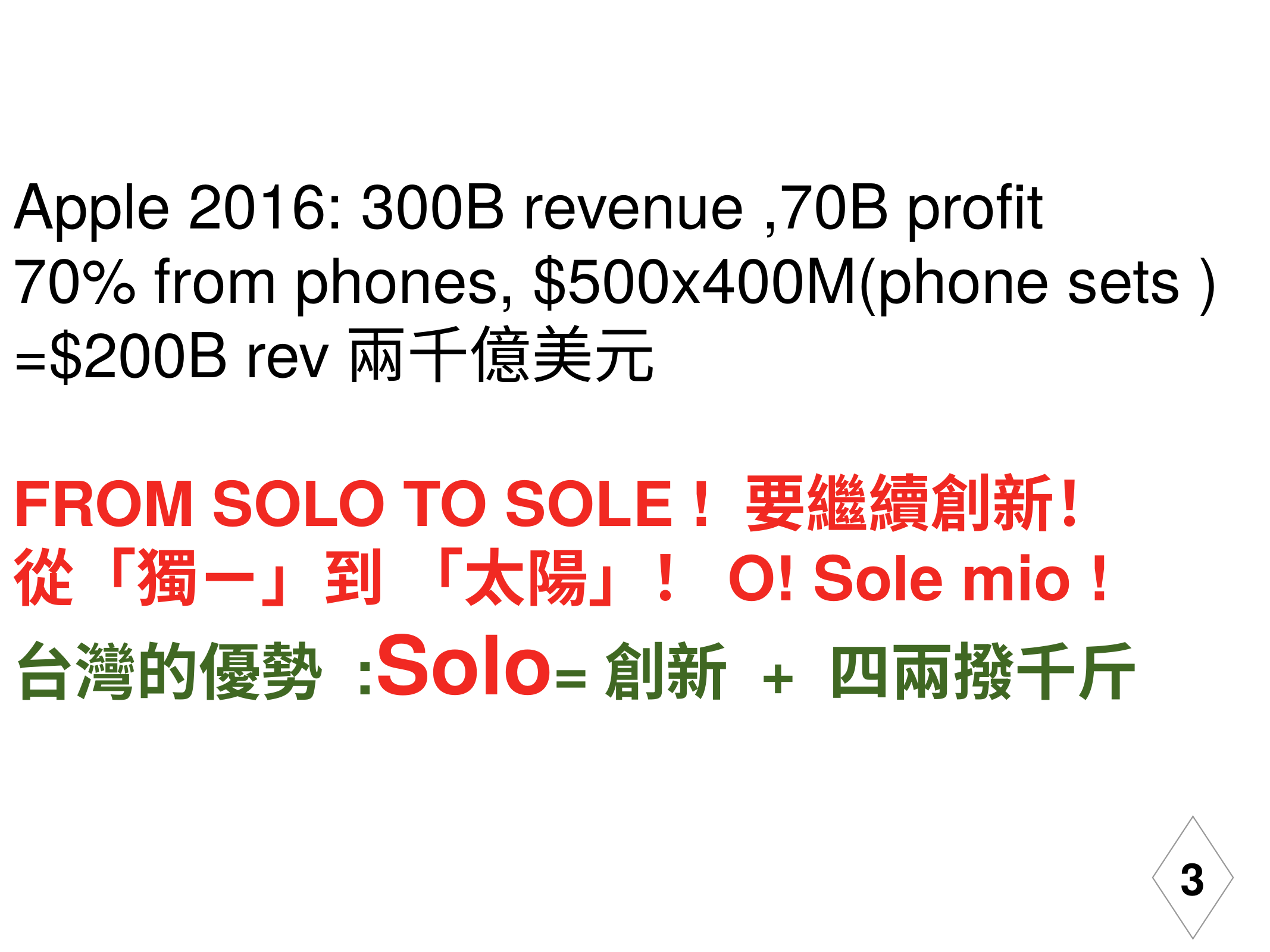

Apple 2016: 300B revenue ,70B profit
70% from phones, $500x400M(phone sets ) =$200B rev兩千億美元

FROM SOLO TO SOLE ! 要繼續創新！
從「獨ㄧ」到 「太陽」！O! Sole mio !
台灣的優勢 :Solo=創新 + 四兩撥千斤

3